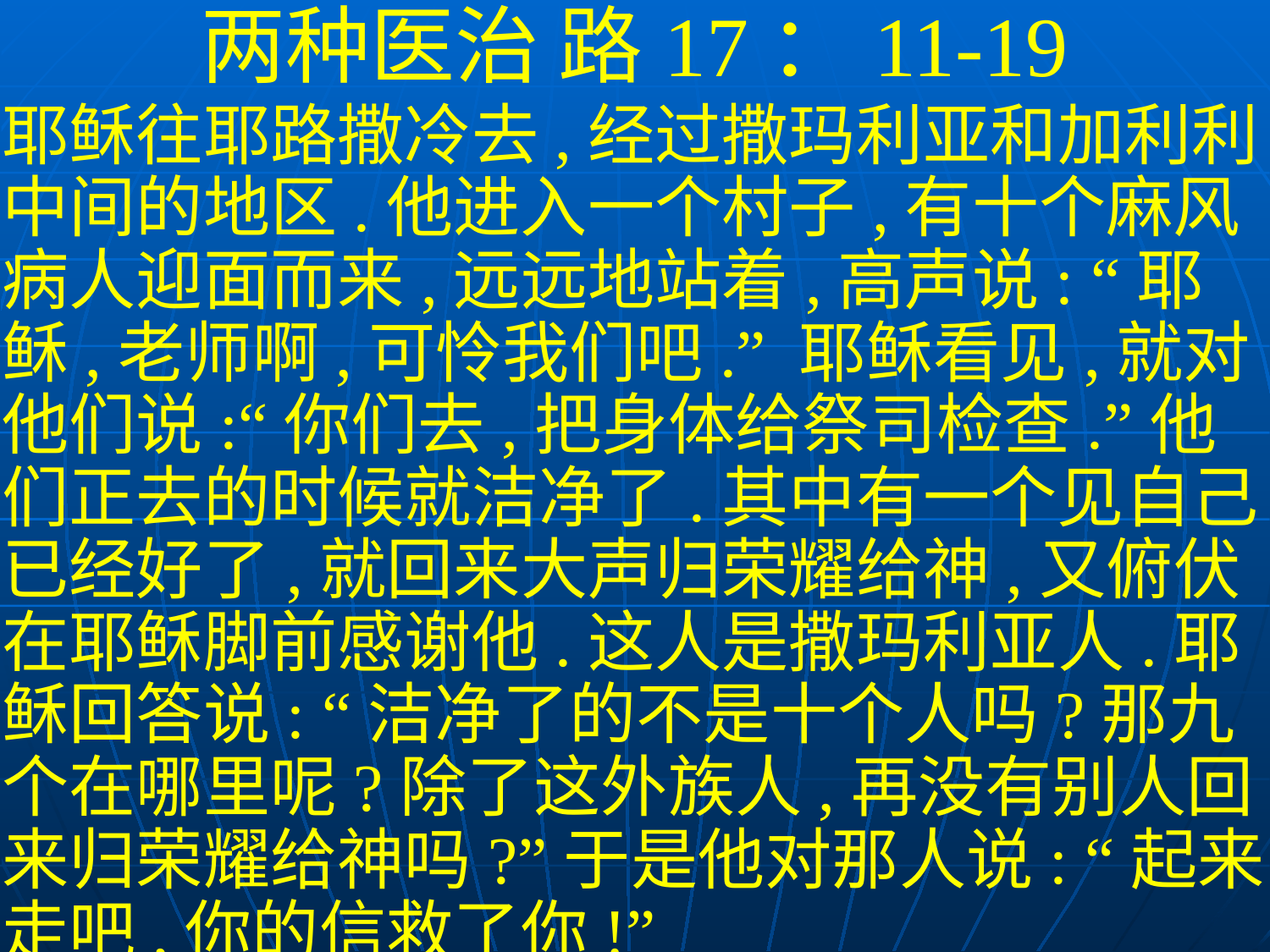

两种医治 路17：11-19
耶稣往耶路撒冷去,经过撒玛利亚和加利利中间的地区.他进入一个村子,有十个麻风病人迎面而来,远远地站着,高声说: “耶稣,老师啊,可怜我们吧.” 耶稣看见,就对他们说:“你们去,把身体给祭司检查.”他们正去的时候就洁净了.其中有一个见自己已经好了,就回来大声归荣耀给神,又俯伏在耶稣脚前感谢他.这人是撒玛利亚人.耶稣回答说: “洁净了的不是十个人吗?那九个在哪里呢?除了这外族人,再没有别人回来归荣耀给神吗?”于是他对那人说: “起来,走吧,你的信救了你!”